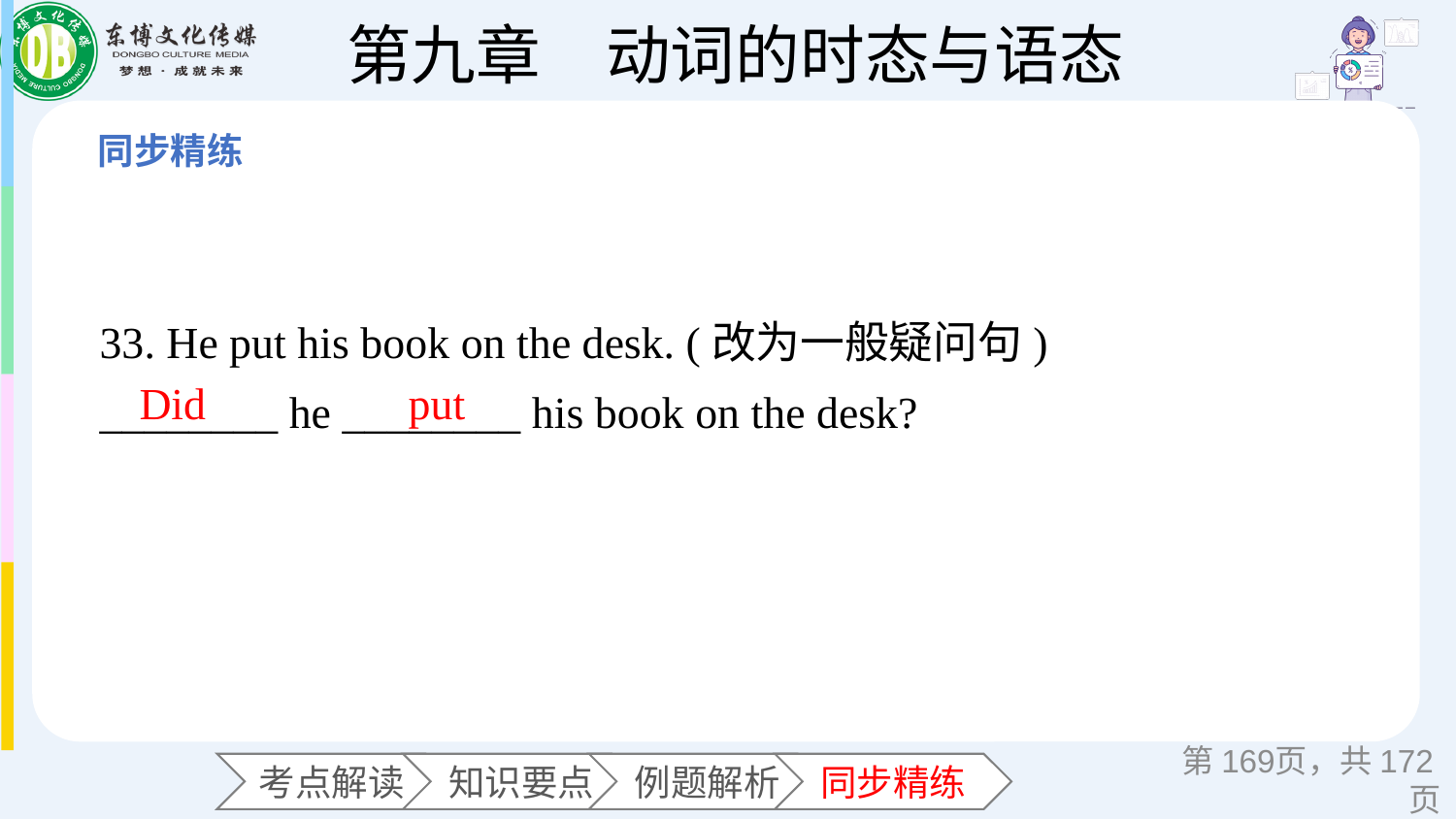

33. He put his book on the desk. (改为一般疑问句)
________ he ________ his book on the desk?
Did
put

第169页，共172页